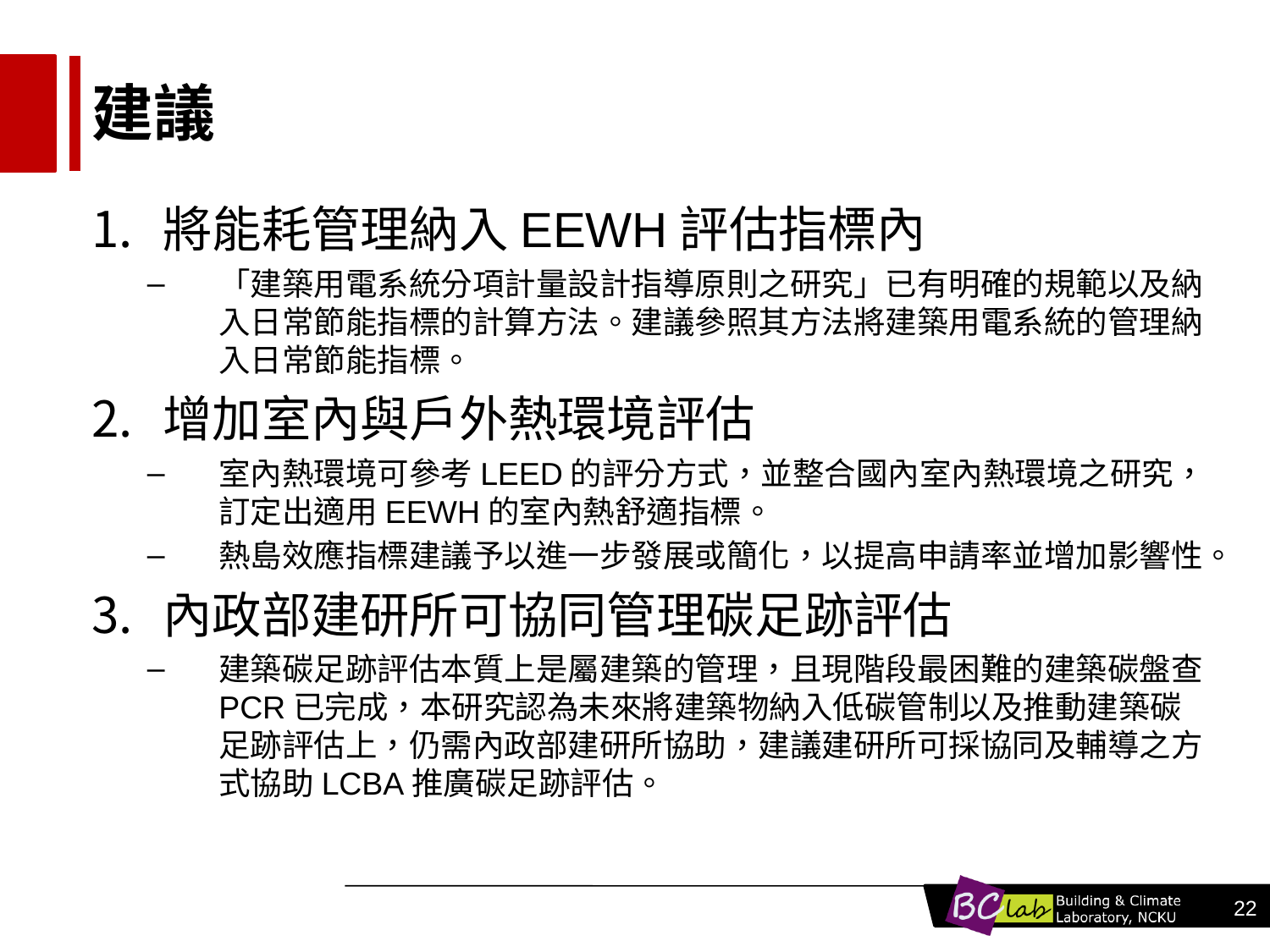

# 建議
將能耗管理納入EEWH評估指標內
「建築用電系統分項計量設計指導原則之研究」已有明確的規範以及納入日常節能指標的計算方法。建議參照其方法將建築用電系統的管理納入日常節能指標。
增加室內與戶外熱環境評估
室內熱環境可參考LEED的評分方式，並整合國內室內熱環境之研究，訂定出適用EEWH的室內熱舒適指標。
熱島效應指標建議予以進一步發展或簡化，以提高申請率並增加影響性。
內政部建研所可協同管理碳足跡評估
建築碳足跡評估本質上是屬建築的管理，且現階段最困難的建築碳盤查PCR已完成，本研究認為未來將建築物納入低碳管制以及推動建築碳足跡評估上，仍需內政部建研所協助，建議建研所可採協同及輔導之方式協助LCBA推廣碳足跡評估。
22